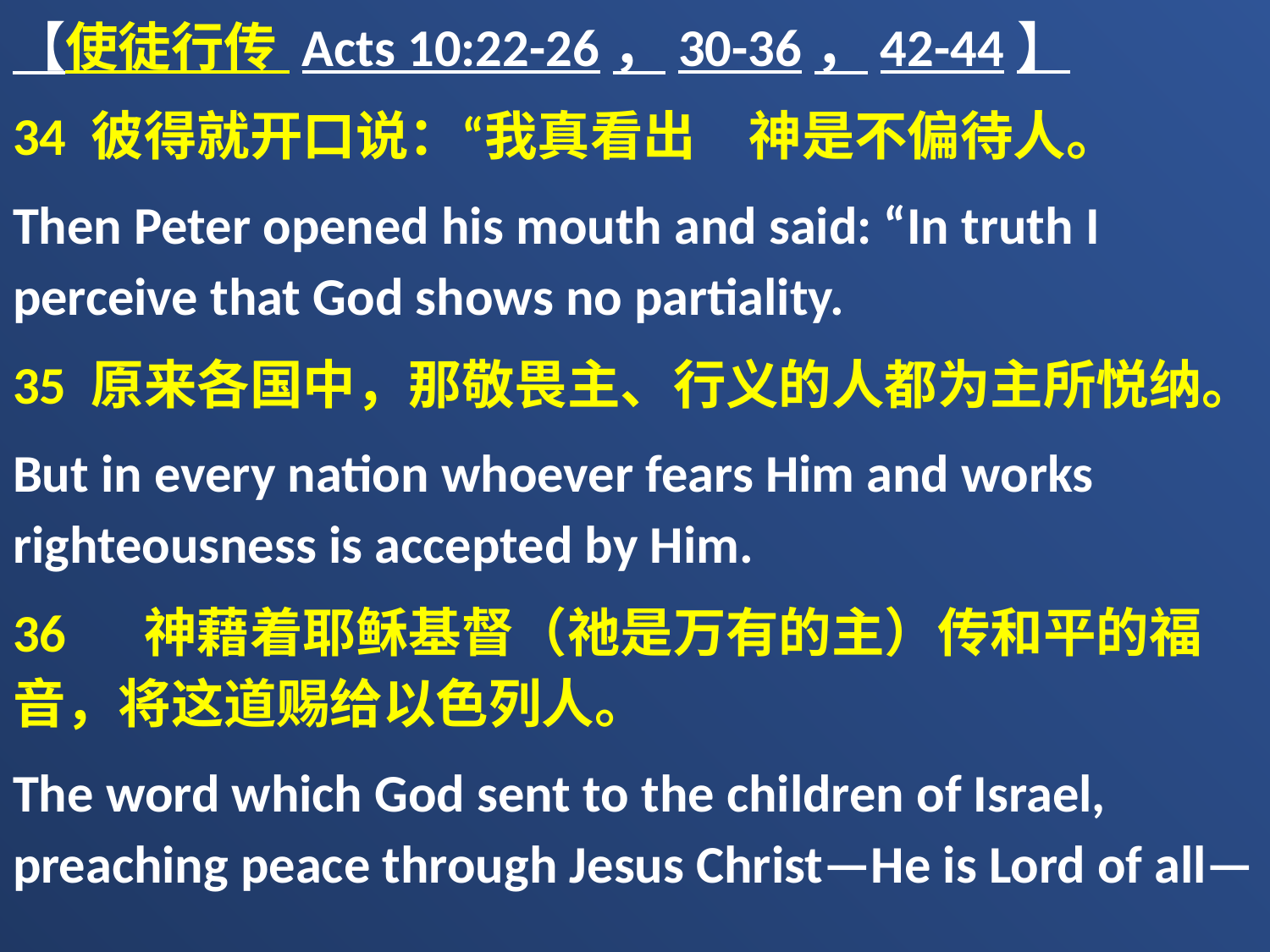

【使徒行传 Acts 10:22-26，30-36，42-44】
34 彼得就开口说：“我真看出　神是不偏待人。
Then Peter opened his mouth and said: “In truth I perceive that God shows no partiality.
35 原来各国中，那敬畏主、行义的人都为主所悦纳。
But in every nation whoever fears Him and works righteousness is accepted by Him.
36 　神藉着耶稣基督（祂是万有的主）传和平的福音，将这道赐给以色列人。
The word which God sent to the children of Israel, preaching peace through Jesus Christ—He is Lord of all—